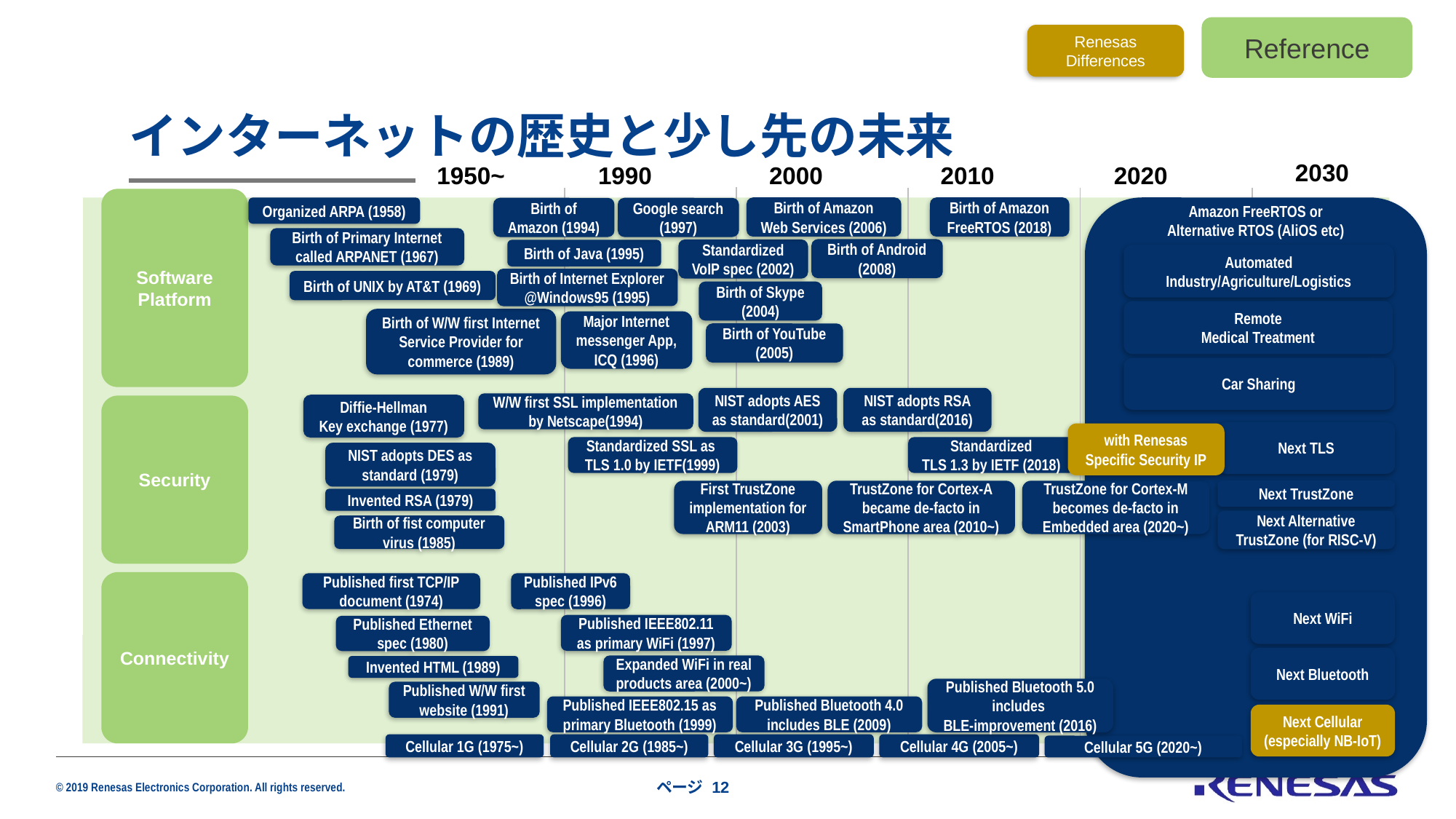

Reference
Renesas
Differences
# インターネットの歴史と少し先の未来
2030
1950~
1990
2000
2010
2020
Software Platform

Security

Birth of Amazon Web Services (2006)
Birth of Amazon FreeRTOS (2018)

Amazon FreeRTOS or
Alternative RTOS (AliOS etc)

Organized ARPA (1958)
Birth of Amazon (1994)
Google search (1997)
Birth of Primary Internet called ARPANET (1967)
Birth of Android (2008)
Standardized VoIP spec (2002)
Birth of Java (1995)
Automated Industry/Agriculture/Logistics
Remote
Medical Treatment
Car Sharing
Birth of Internet Explorer
@Windows95 (1995)
Birth of UNIX by AT&T (1969)
Birth of Skype (2004)
Birth of W/W first Internet Service Provider for commerce (1989)
Major Internet messenger App, ICQ (1996)
Birth of YouTube (2005)
NIST adopts AES as standard(2001)
NIST adopts RSA as standard(2016)
W/W first SSL implementation by Netscape(1994)
Diffie-Hellman
Key exchange (1977)
Next TLS
with Renesas Specific Security IP
Standardized SSL as
TLS 1.0 by IETF(1999)
Standardized
TLS 1.3 by IETF (2018)
NIST adopts DES as standard (1979)
Next TrustZone
First TrustZone implementation for ARM11 (2003)
TrustZone for Cortex-A became de-facto in SmartPhone area (2010~)
TrustZone for Cortex-M becomes de-facto in Embedded area (2020~)
Invented RSA (1979)
Next Alternative TrustZone (for RISC-V)
Birth of fist computer virus (1985)
Connectivity
Published first TCP/IP document (1974)
Published IPv6 spec (1996)
Next WiFi
Published IEEE802.11 as primary WiFi (1997)
Published Ethernet spec (1980)
Next Bluetooth
Expanded WiFi in real products area (2000~)
Invented HTML (1989)
Published Bluetooth 5.0 includes
BLE-improvement (2016)
Published W/W first website (1991)
Published IEEE802.15 as primary Bluetooth (1999)
Published Bluetooth 4.0 includes BLE (2009)
Next Cellular
(especially NB-IoT)
Cellular 1G (1975~)
Cellular 2G (1985~)
Cellular 3G (1995~)
Cellular 4G (2005~)
Cellular 5G (2020~)
ページ 12